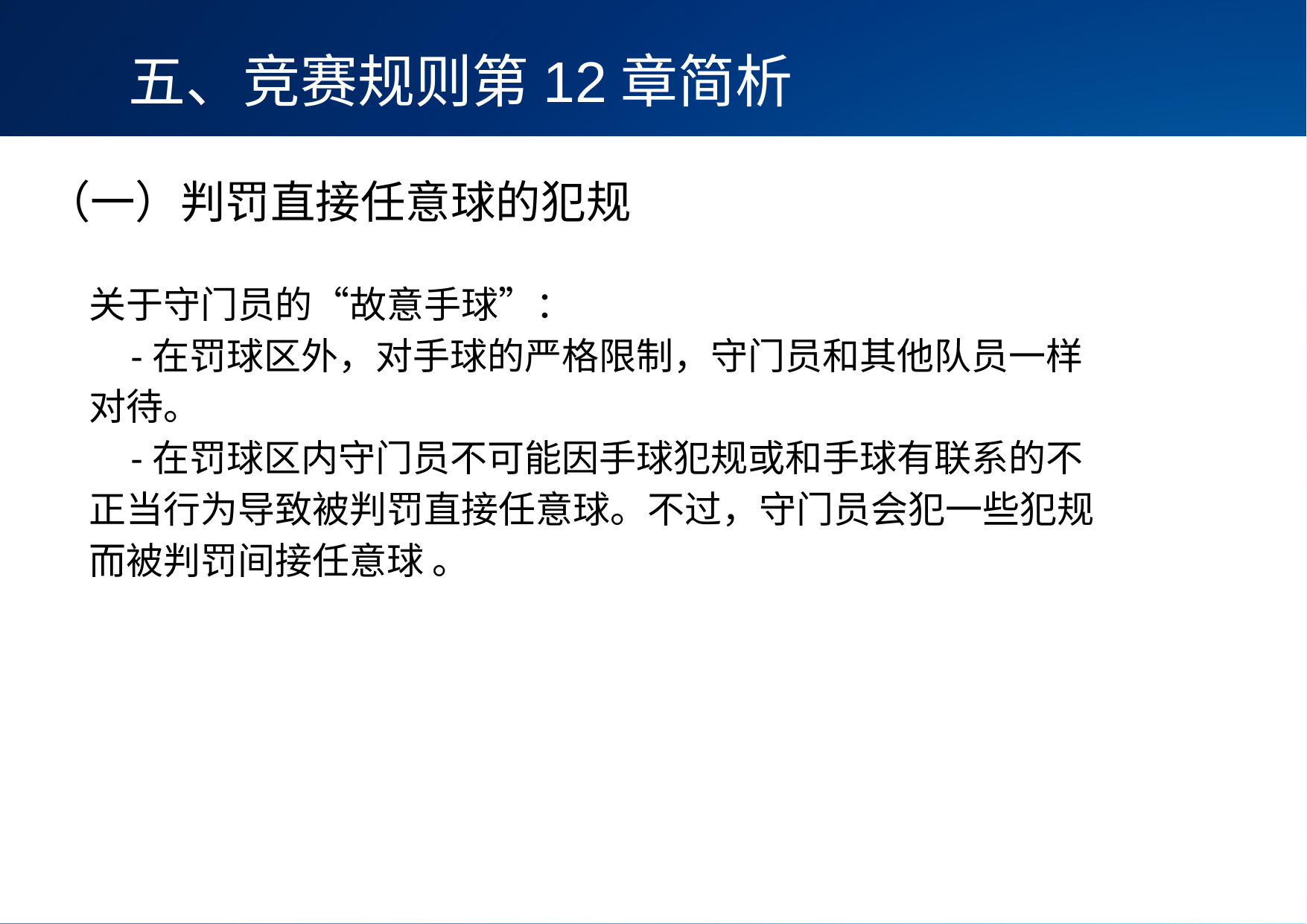

五、竞赛规则第12章简析

（一）判罚直接任意球的犯规
关于守门员的“故意手球”：
    -在罚球区外，对手球的严格限制，守门员和其他队员一样对待。
    -在罚球区内守门员不可能因手球犯规或和手球有联系的不正当行为导致被判罚直接任意球。不过，守门员会犯一些犯规而被判罚间接任意球 。